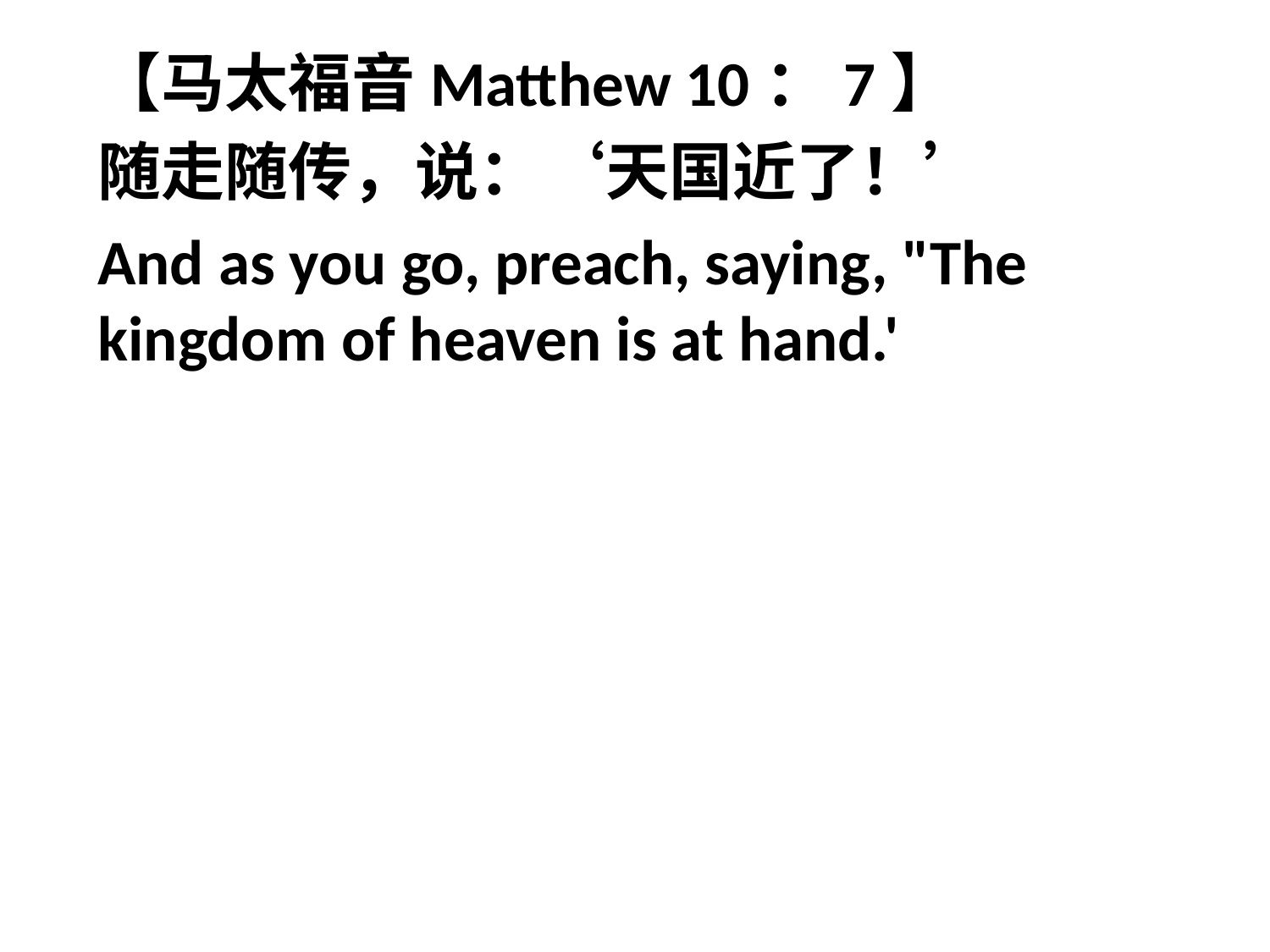

【马太福音Matthew 10：7】
随走随传，说：‘天国近了！’
And as you go, preach, saying, "The kingdom of heaven is at hand.'